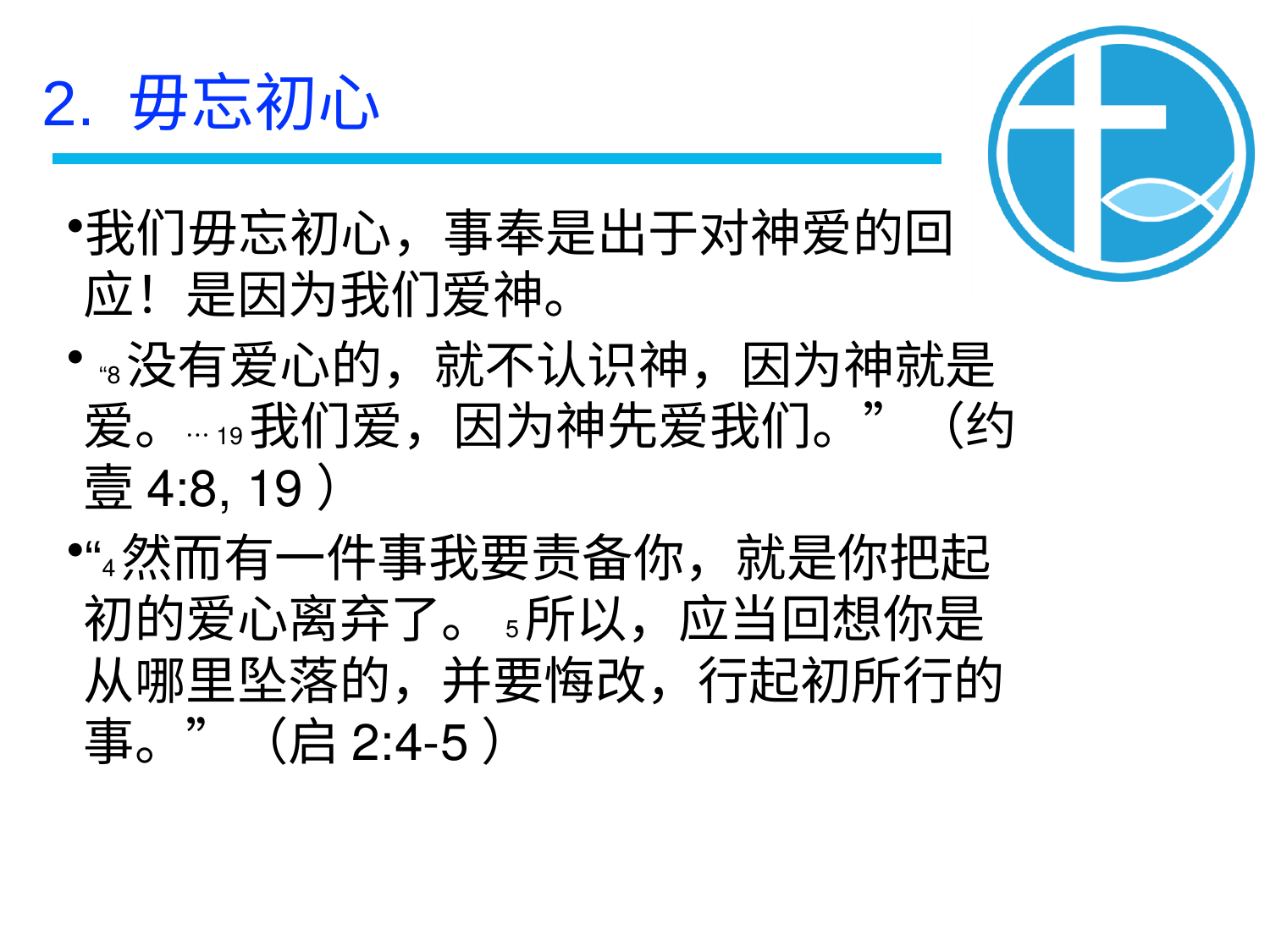

2. 毋忘初心
我们毋忘初心，事奉是出于对神爱的回应！是因为我们爱神。
 “8没有爱心的，就不认识神，因为神就是爱。…19我们爱，因为神先爱我们。”（约壹4:8, 19）
“4然而有一件事我要责备你，就是你把起初的爱心离弃了。5所以，应当回想你是从哪里坠落的，并要悔改，行起初所行的事。”（启2:4-5）